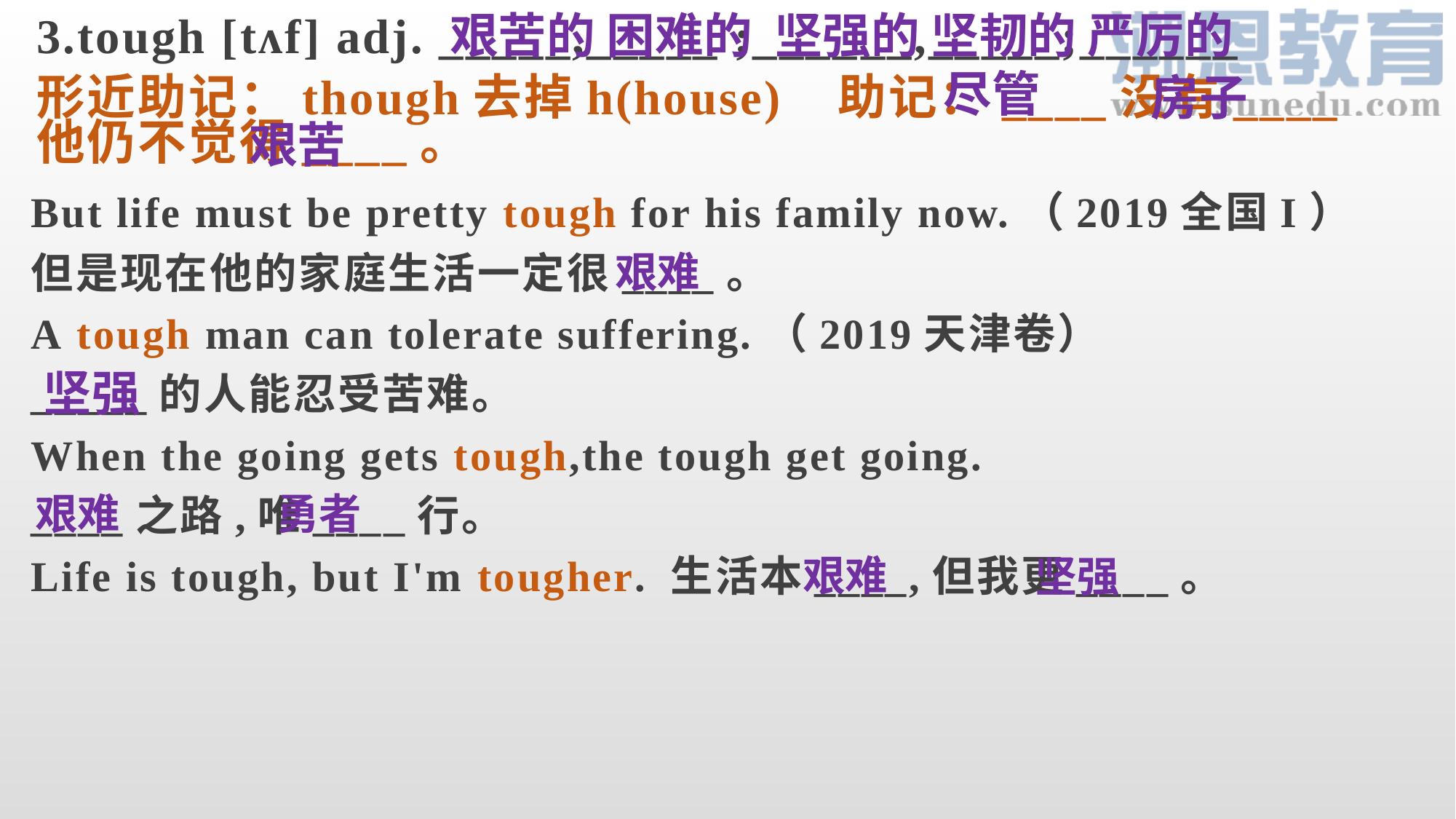

艰苦的 困难的  坚强的 坚韧的 严厉的
3.tough [tʌf] adj. _____,_____ ;______,_____;______
形近助记：though去掉h(house)   助记：____没有____他仍不觉得____。
尽管
房子
艰苦
But life must be pretty tough for his family now.（2019全国I）
但是现在他的家庭生活一定很____。
A tough man can tolerate suffering.（2019天津卷）
_____的人能忍受苦难。
When the going gets tough,the tough get going.
____之路,唯____行。
Life is tough, but I'm tougher. 生活本____,但我更____。
艰难
坚强
艰难
勇者
艰难
坚强